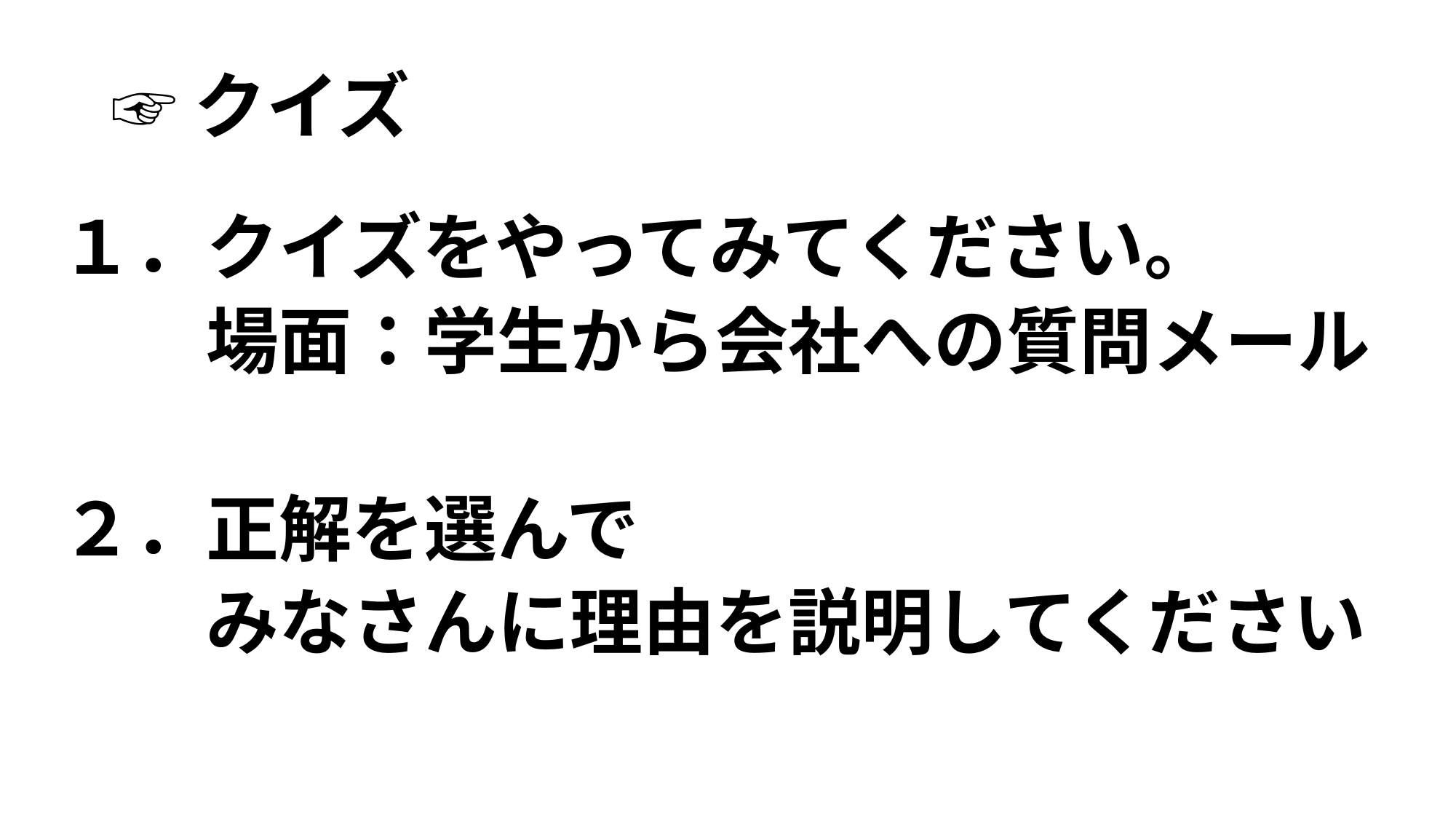

# ☞クイズ
１．クイズをやってみてください。
　　場面：学生から会社への質問メール

２．正解を選んで
　　みなさんに理由を説明してください